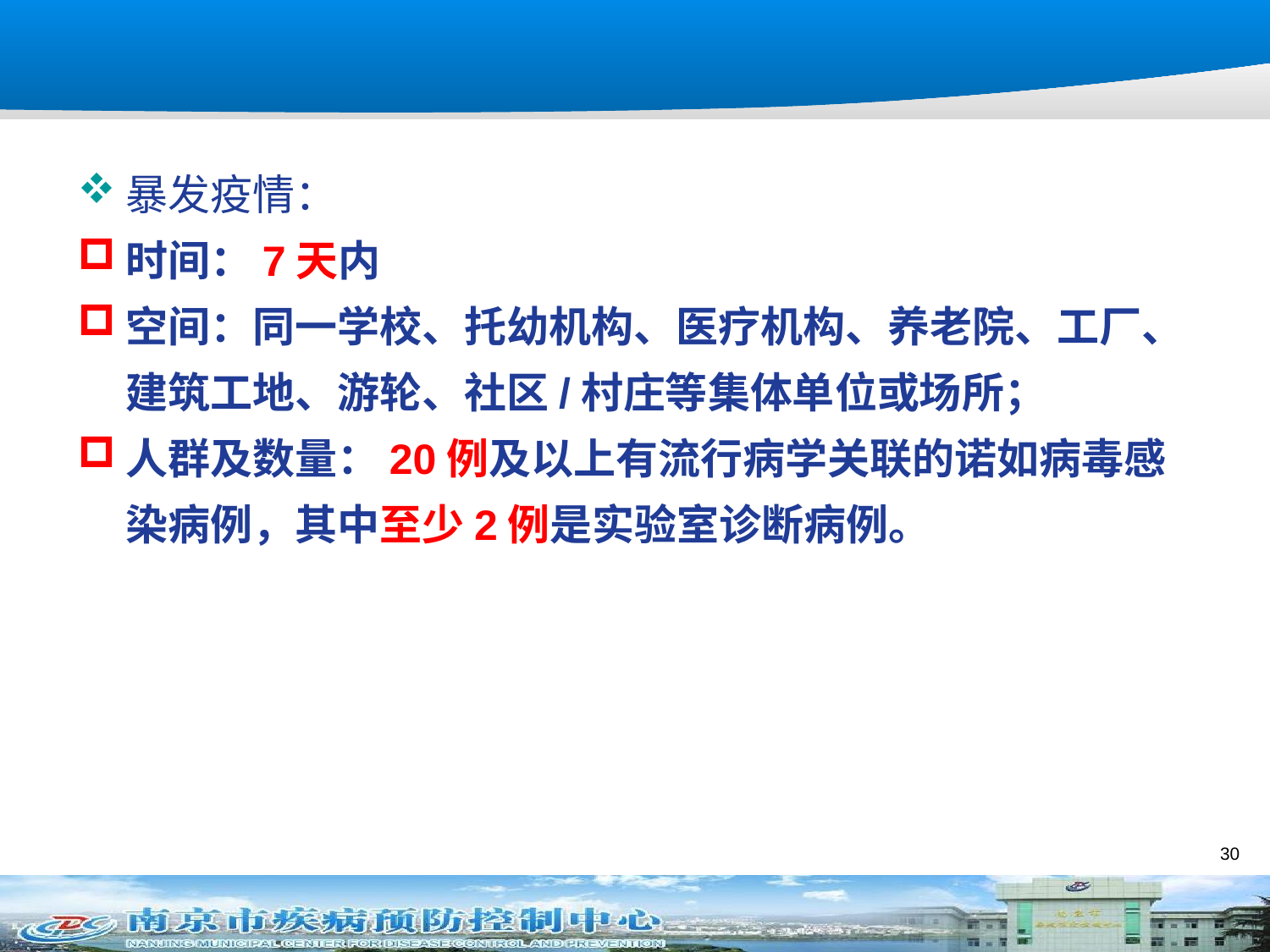

#
暴发疫情：
时间：7天内
空间：同一学校、托幼机构、医疗机构、养老院、工厂、建筑工地、游轮、社区/村庄等集体单位或场所；
人群及数量：20例及以上有流行病学关联的诺如病毒感染病例，其中至少2例是实验室诊断病例。

30